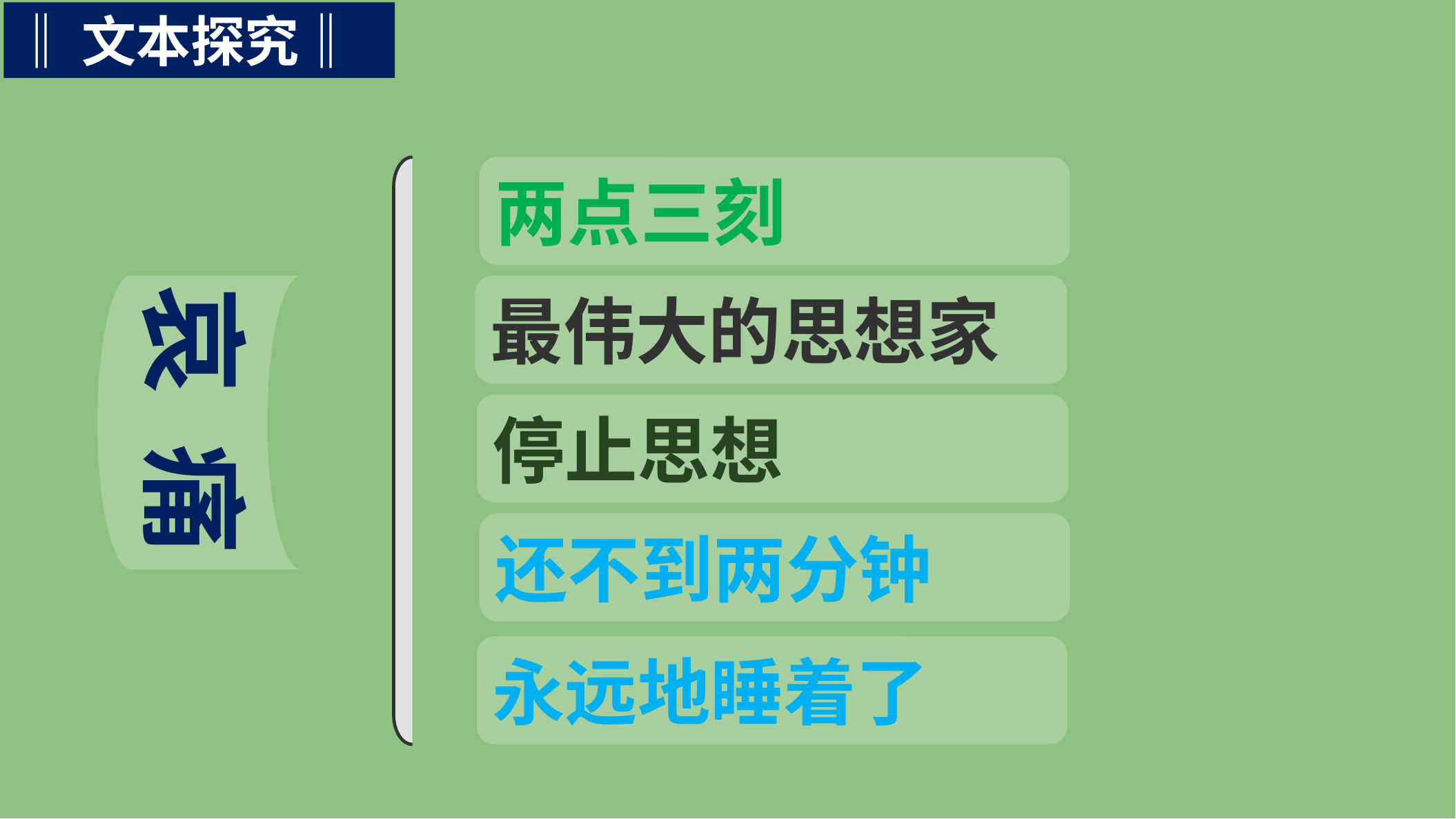

‖文本探究‖
两点三刻

最伟大的思想家
哀  痛
停止思想
还不到两分钟
永远地睡着了